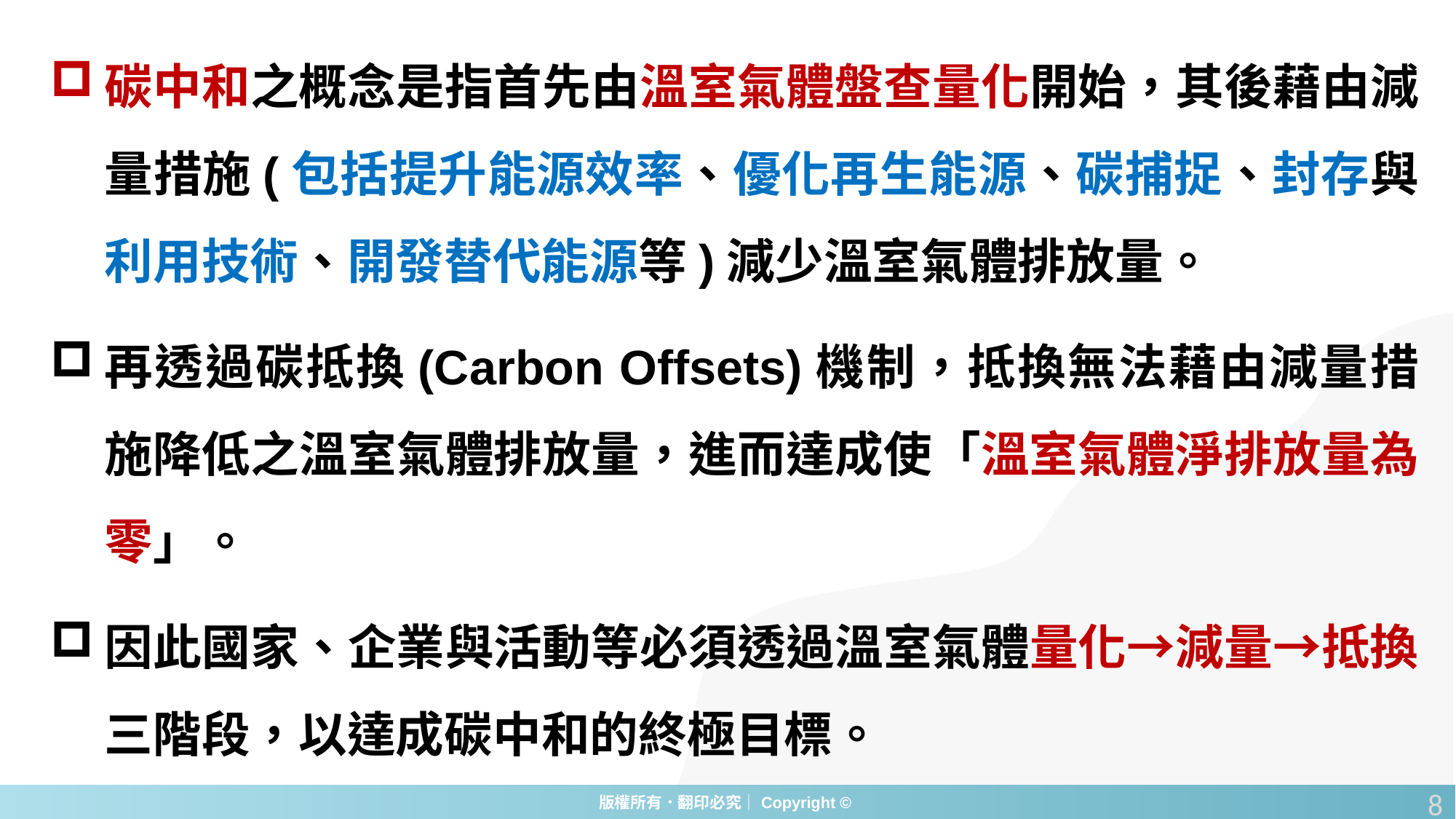

碳中和之概念是指首先由溫室氣體盤查量化開始，其後藉由減量措施(包括提升能源效率、優化再生能源、碳捕捉、封存與利用技術、開發替代能源等)減少溫室氣體排放量。
再透過碳抵換(Carbon Offsets)機制，抵換無法藉由減量措施降低之溫室氣體排放量，進而達成使「溫室氣體淨排放量為零」。
因此國家、企業與活動等必須透過溫室氣體量化→減量→抵換三階段，以達成碳中和的終極目標。
8